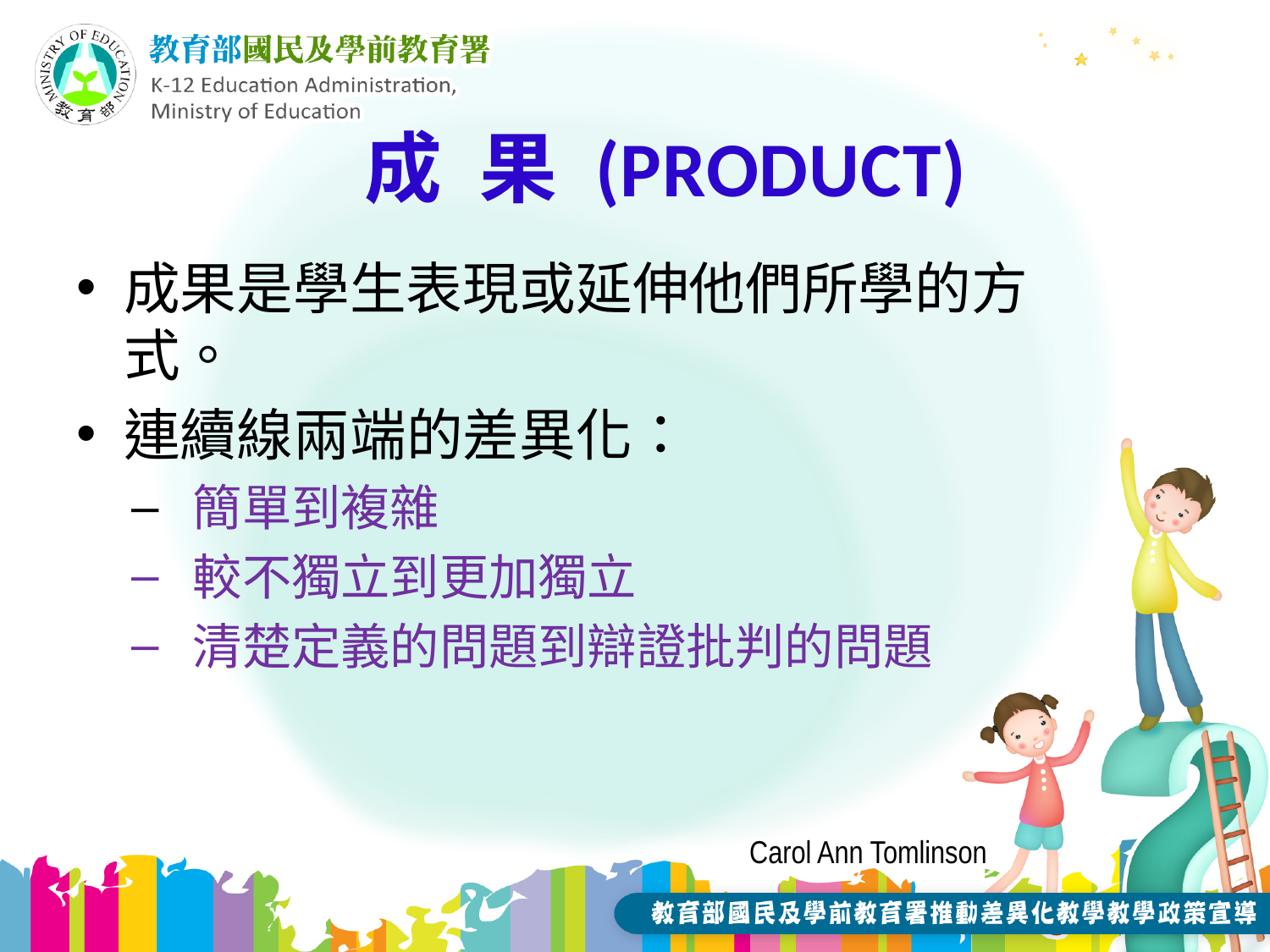

# 成  果 (PRODUCT)
成果是學生表現或延伸他們所學的方式。
連續線兩端的差異化：
  簡單到複雜
  較不獨立到更加獨立
  清楚定義的問題到辯證批判的問題
Carol Ann Tomlinson